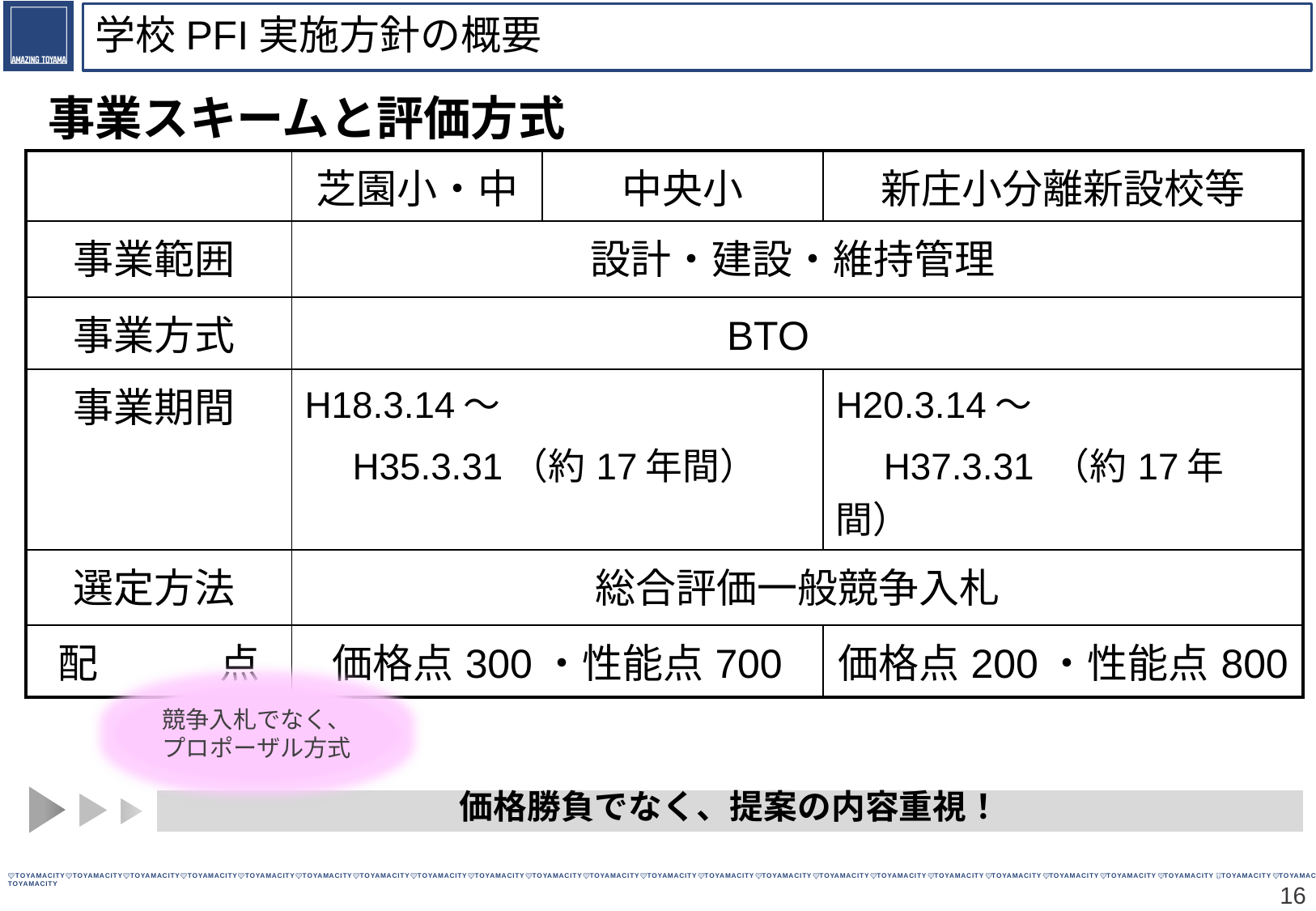

# 学校PFI実施方針の概要
事業スキームと評価方式
|  | 芝園小・中 | 中央小 | 新庄小分離新設校等 |
| --- | --- | --- | --- |
| 事業範囲 | 設計・建設・維持管理 |  |  |
| 事業方式 | BTO |  |  |
| 事業期間 | H18.3.14～ 　H35.3.31（約17年間） |  | H20.3.14～ 　H37.3.31 （約17年間） |
| 選定方法 | 総合評価一般競争入札 |  |  |
| 配　　　点 | 価格点300・性能点700 |  | 価格点200・性能点800 |
競争入札でなく、
プロポーザル方式

価格勝負でなく、提案の内容重視！